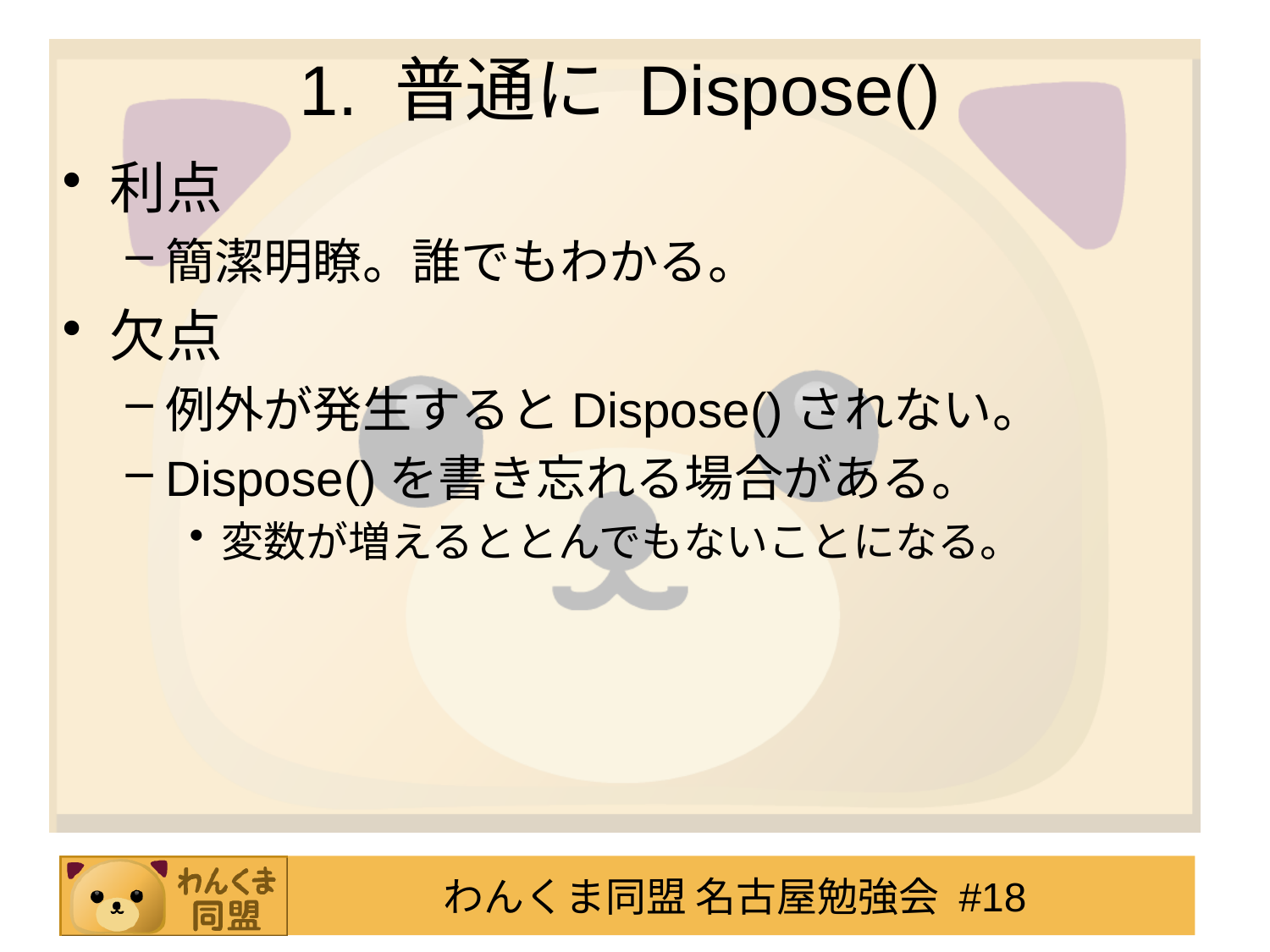

# 1. 普通に Dispose()
利点
簡潔明瞭。誰でもわかる。
欠点
例外が発生するとDispose()されない。
Dispose()を書き忘れる場合がある。
変数が増えるととんでもないことになる。